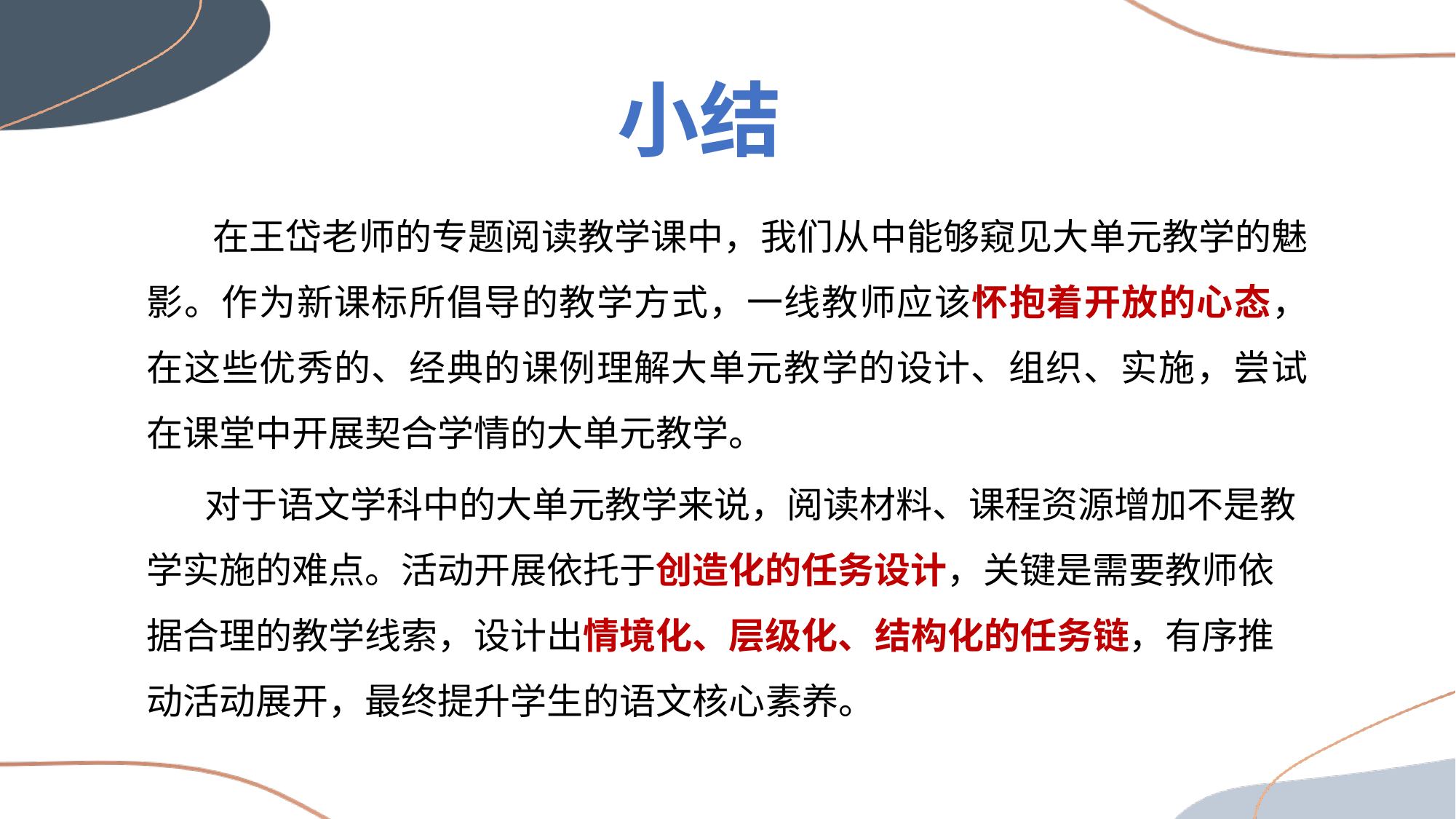

小结
   在王岱老师的专题阅读教学课中，我们从中能够窥见大单元教学的魅影。作为新课标所倡导的教学方式，一线教师应该怀抱着开放的心态，在这些优秀的、经典的课例理解大单元教学的设计、组织、实施，尝试在课堂中开展契合学情的大单元教学。
      对于语文学科中的大单元教学来说，阅读材料、课程资源增加不是教学实施的难点。活动开展依托于创造化的任务设计，关键是需要教师依据合理的教学线索，设计出情境化、层级化、结构化的任务链，有序推动活动展开，最终提升学生的语文核心素养。